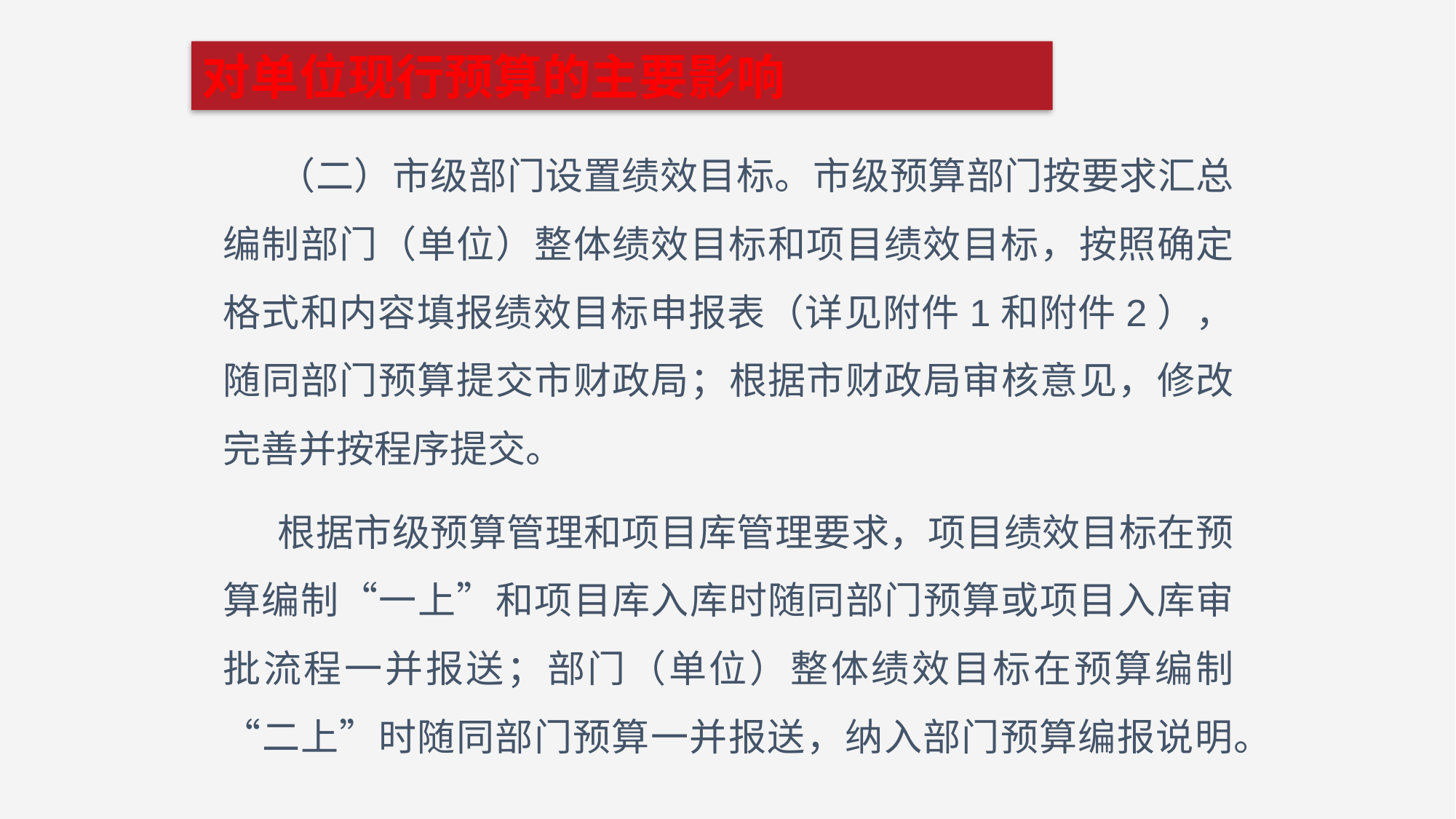

对单位现行预算的主要影响

（二）市级部门设置绩效目标。市级预算部门按要求汇总编制部门（单位）整体绩效目标和项目绩效目标，按照确定格式和内容填报绩效目标申报表（详见附件1和附件2），随同部门预算提交市财政局；根据市财政局审核意见，修改完善并按程序提交。
根据市级预算管理和项目库管理要求，项目绩效目标在预算编制“一上”和项目库入库时随同部门预算或项目入库审批流程一并报送；部门（单位）整体绩效目标在预算编制“二上”时随同部门预算一并报送，纳入部门预算编报说明。